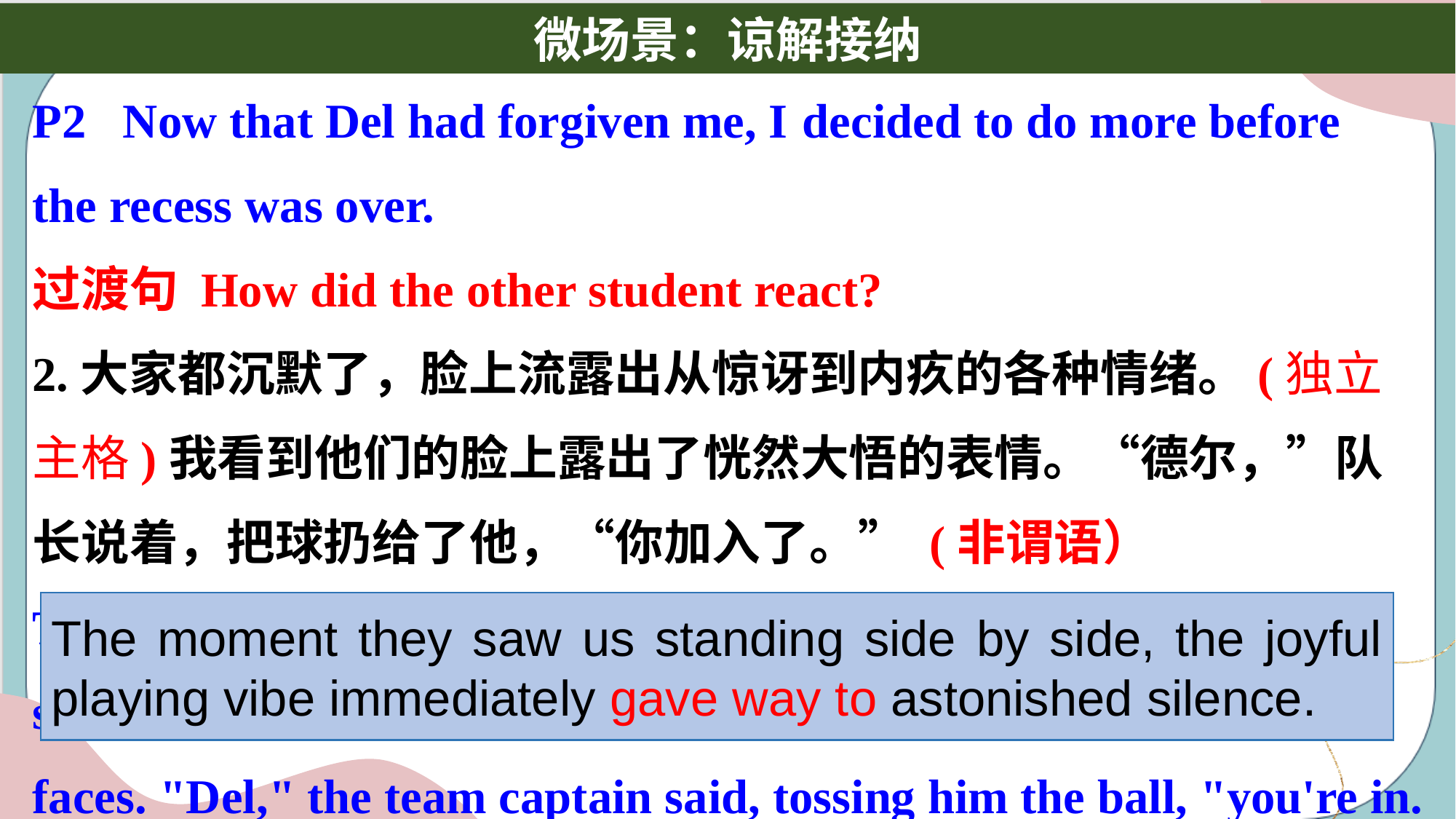

P2   Now that Del had forgiven me, I decided to do more before
the recess was over.
过渡句 How did the other student react?
2.大家都沉默了，脸上流露出从惊讶到内疚的各种情绪。(独立主格)我看到他们的脸上露出了恍然大悟的表情。“德尔，”队长说着，把球扔给了他，“你加入了。” (非谓语）
The group fell silent, their faces flashing a range of emotions from surprise to guilt. And I could see the realization dawn on their faces. "Del," the team captain said, tossing him the ball, "you're in. "

微场景：谅解接纳
The moment they saw us standing side by side, the joyful playing vibe immediately gave way to astonished silence.